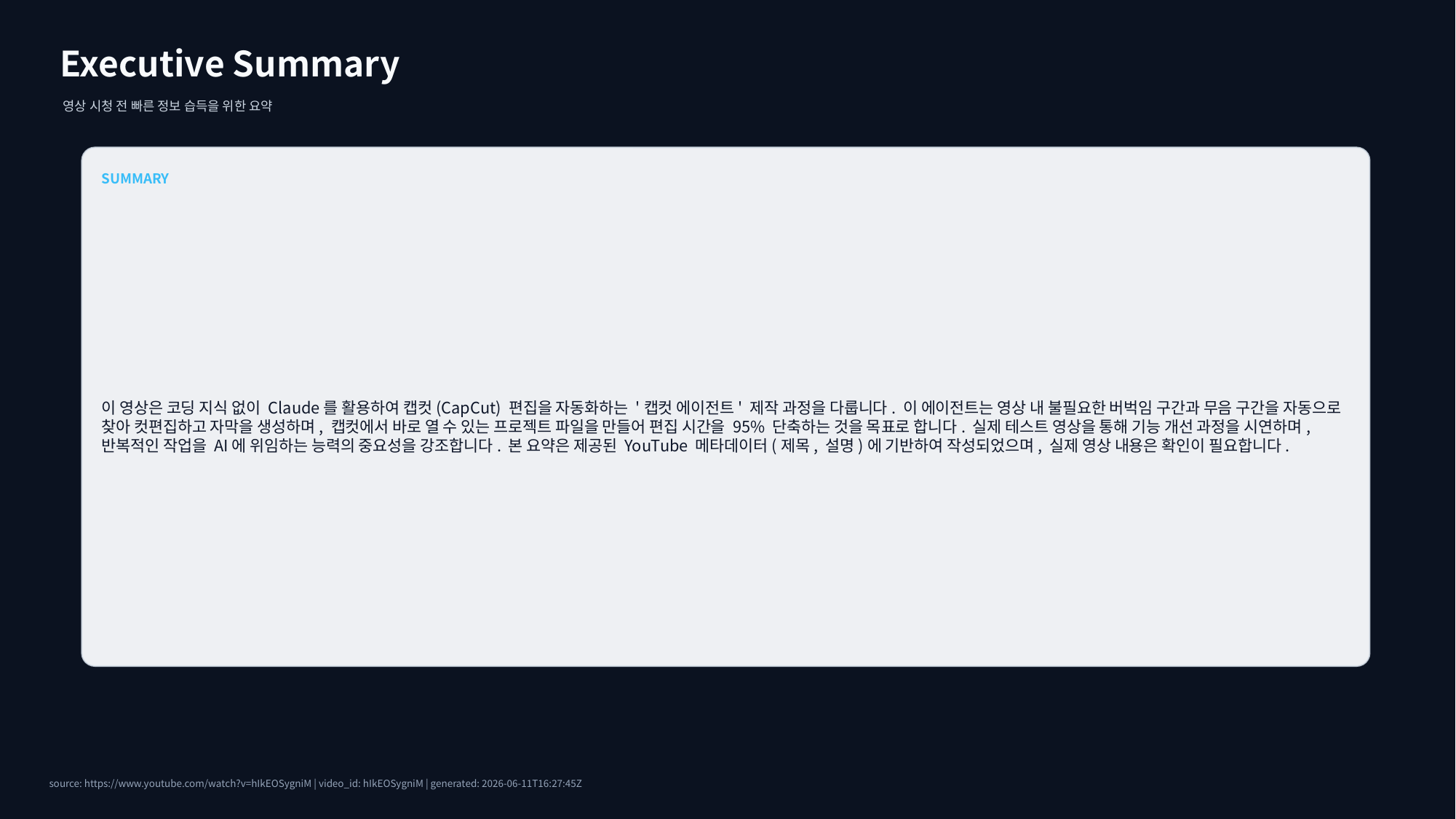

Executive Summary
영상 시청 전 빠른 정보 습득을 위한 요약

SUMMARY
이 영상은 코딩 지식 없이 Claude를 활용하여 캡컷(CapCut) 편집을 자동화하는 '캡컷 에이전트' 제작 과정을 다룹니다. 이 에이전트는 영상 내 불필요한 버벅임 구간과 무음 구간을 자동으로 찾아 컷편집하고 자막을 생성하며, 캡컷에서 바로 열 수 있는 프로젝트 파일을 만들어 편집 시간을 95% 단축하는 것을 목표로 합니다. 실제 테스트 영상을 통해 기능 개선 과정을 시연하며, 반복적인 작업을 AI에 위임하는 능력의 중요성을 강조합니다. 본 요약은 제공된 YouTube 메타데이터(제목, 설명)에 기반하여 작성되었으며, 실제 영상 내용은 확인이 필요합니다.
source: https://www.youtube.com/watch?v=hIkEOSygniM | video_id: hIkEOSygniM | generated: 2026-06-11T16:27:45Z